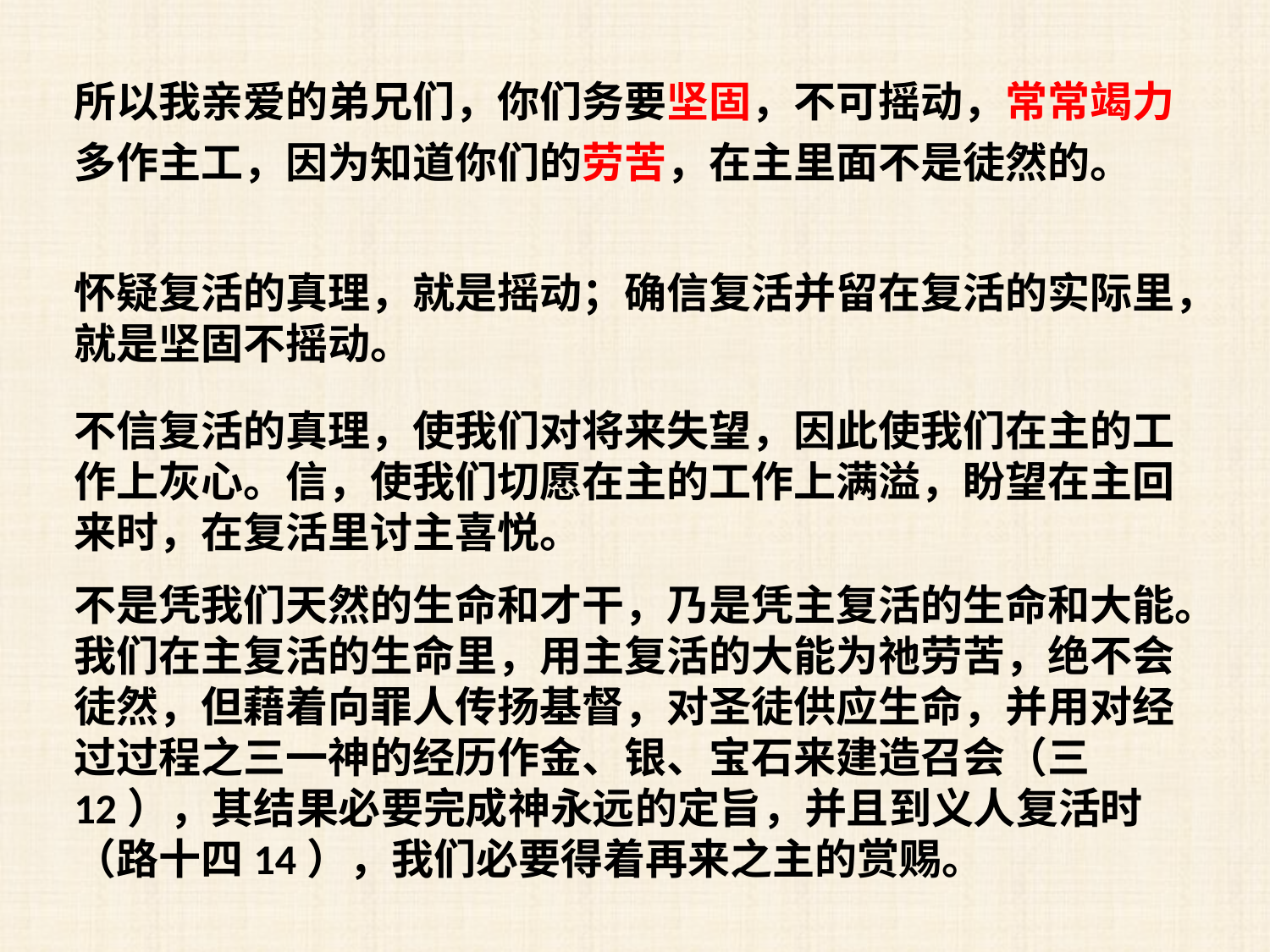

所以我亲爱的弟兄们，你们务要坚固，不可摇动，常常竭力多作主工，因为知道你们的劳苦，在主里面不是徒然的。
怀疑复活的真理，就是摇动；确信复活并留在复活的实际里，就是坚固不摇动。
不信复活的真理，使我们对将来失望，因此使我们在主的工作上灰心。信，使我们切愿在主的工作上满溢，盼望在主回来时，在复活里讨主喜悦。
不是凭我们天然的生命和才干，乃是凭主复活的生命和大能。我们在主复活的生命里，用主复活的大能为祂劳苦，绝不会徒然，但藉着向罪人传扬基督，对圣徒供应生命，并用对经过过程之三一神的经历作金、银、宝石来建造召会（三12），其结果必要完成神永远的定旨，并且到义人复活时（路十四14），我们必要得着再来之主的赏赐。